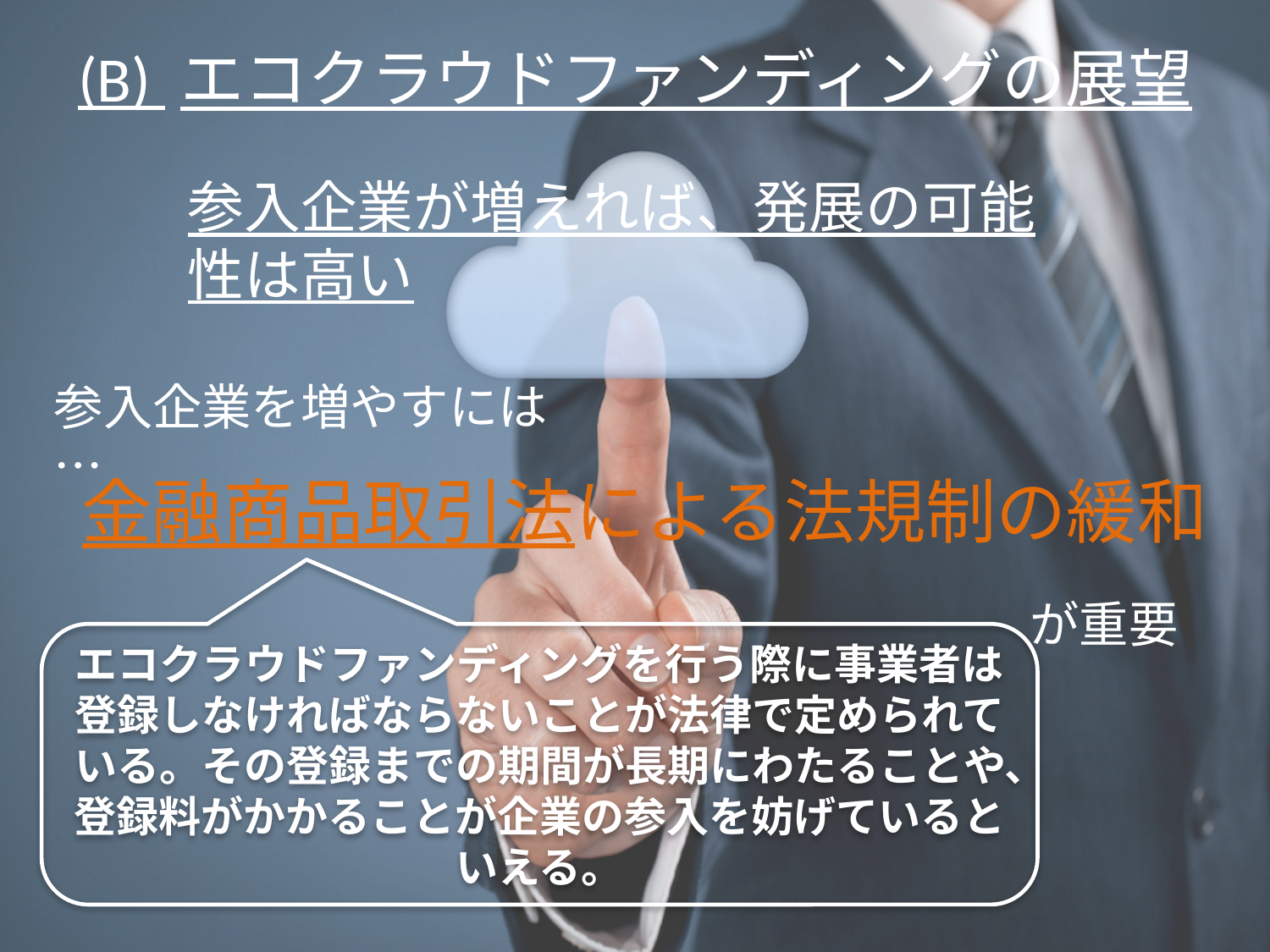

(B) エコクラウドファンディングの展望
参入企業が増えれば、発展の可能性は高い
参入企業を増やすには…
金融商品取引法による法規制の緩和
が重要
エコクラウドファンディングを行う際に事業者は登録しなければならないことが法律で定められている。その登録までの期間が長期にわたることや、登録料がかかることが企業の参入を妨げているといえる。